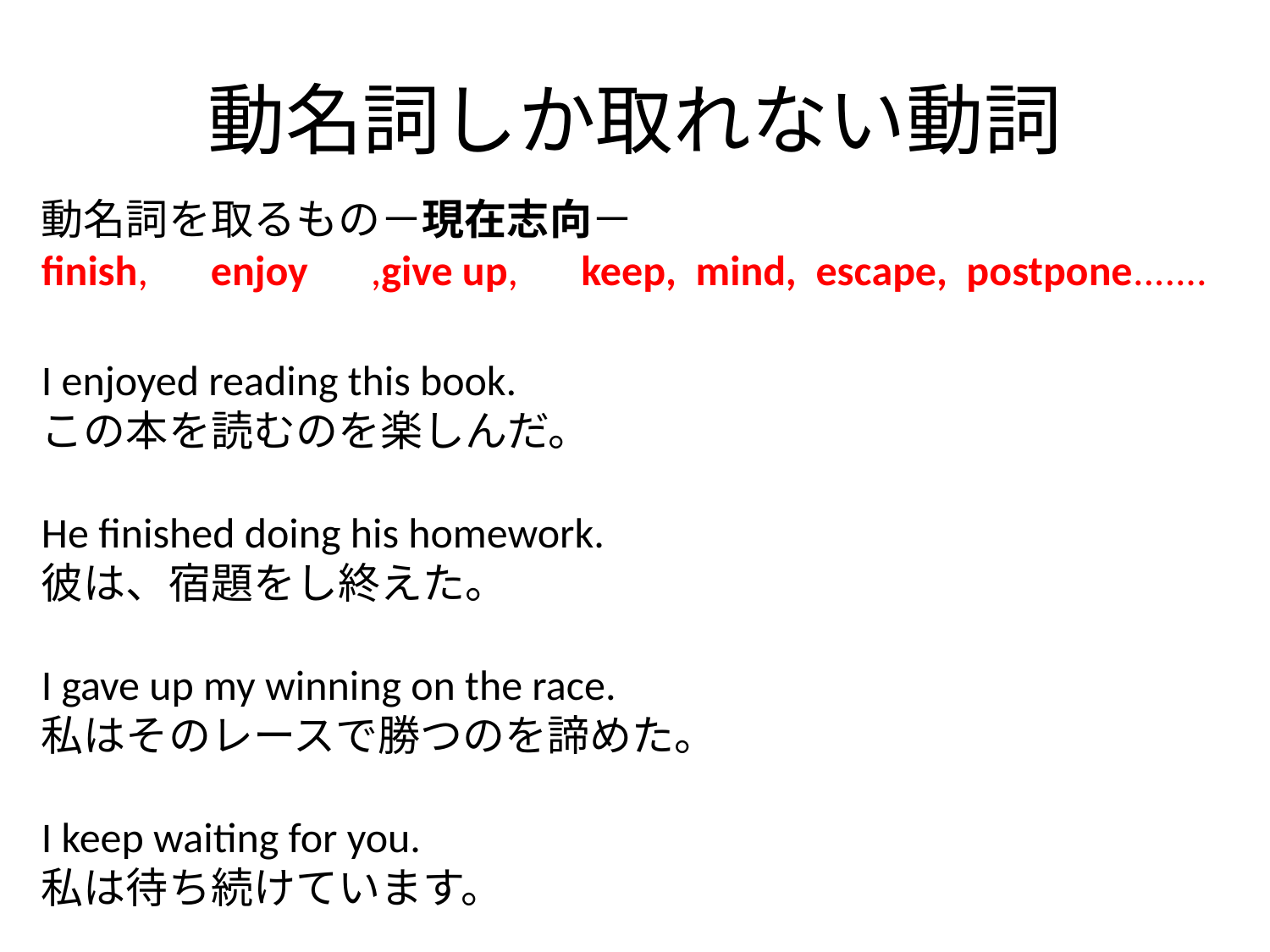

# 動名詞しか取れない動詞
動名詞を取るもの－現在志向－
finish,　enjoy　,give up,　keep,  mind,  escape,  postpone.......

I enjoyed reading this book.
この本を読むのを楽しんだ。

He finished doing his homework.
彼は、宿題をし終えた。

I gave up my winning on the race.
私はそのレースで勝つのを諦めた。

I keep waiting for you.
私は待ち続けています。